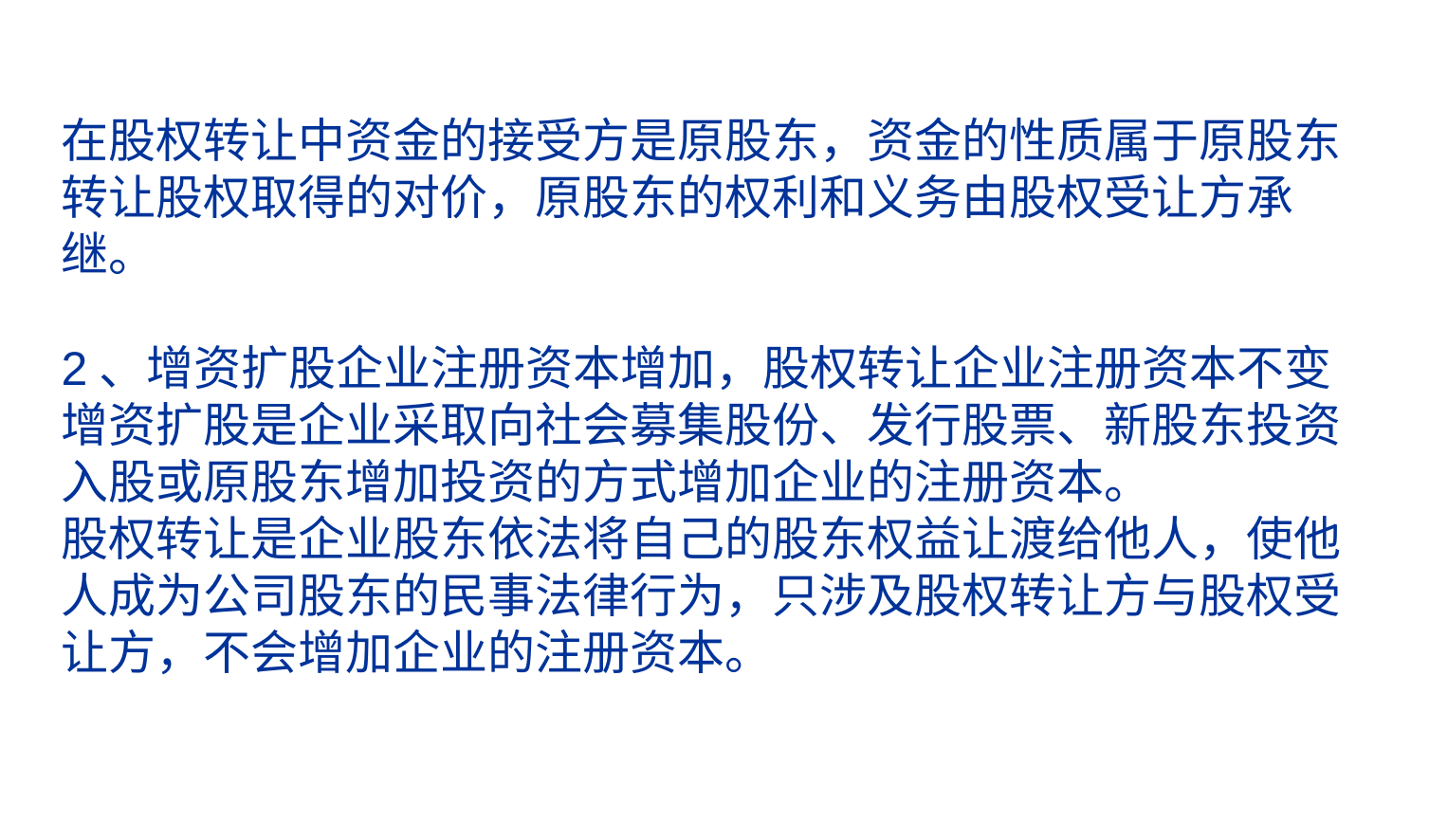

# 在股权转让中资金的接受方是原股东，资金的性质属于原股东转让股权取得的对价，原股东的权利和义务由股权受让方承继。 2、增资扩股企业注册资本增加，股权转让企业注册资本不变 增资扩股是企业采取向社会募集股份、发行股票、新股东投资入股或原股东增加投资的方式增加企业的注册资本。 股权转让是企业股东依法将自己的股东权益让渡给他人，使他人成为公司股东的民事法律行为，只涉及股权转让方与股权受让方，不会增加企业的注册资本。